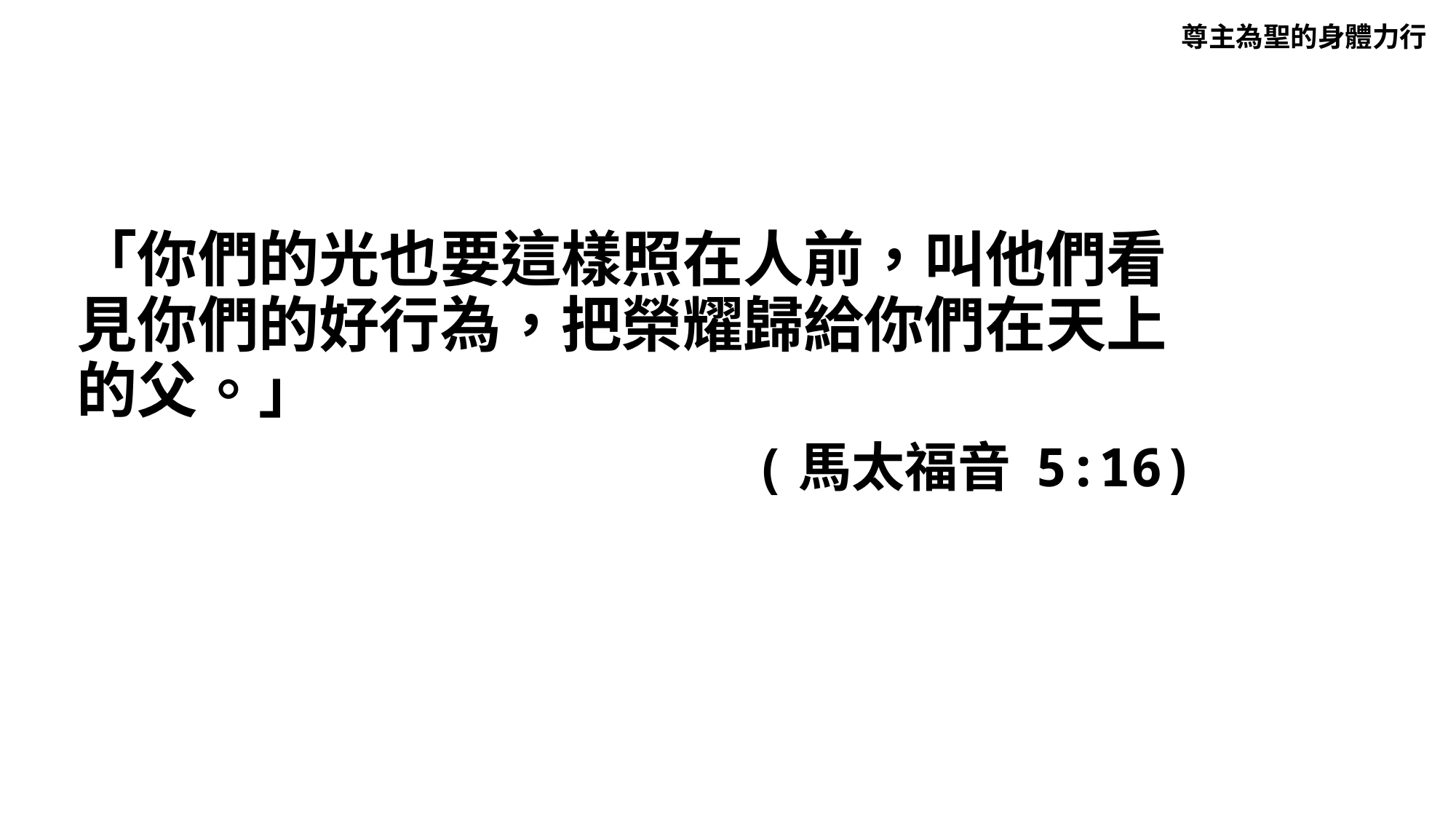

尊主為聖的身體力行
「你們的光也要這樣照在人前，叫他們看見你們的好行為，把榮耀歸給你們在天上的父。」
(馬太福音 5:16)